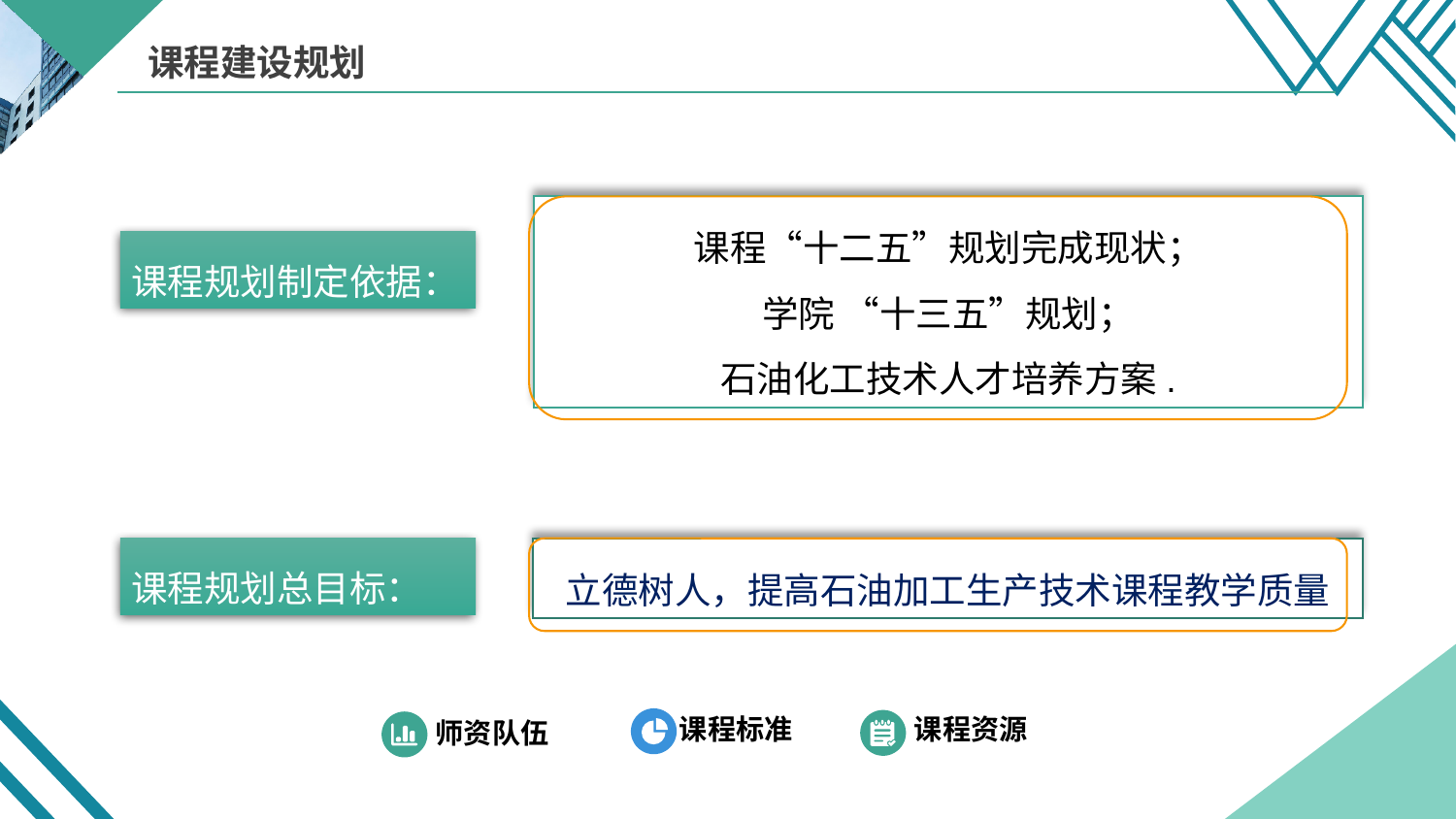

课程建设规划

课程“十二五”规划完成现状；
学院 “十三五”规划；
石油化工技术人才培养方案.
课程规划制定依据：

立德树人，提高石油加工生产技术课程教学质量
课程规划总目标：
课程资源
课程标准
师资队伍